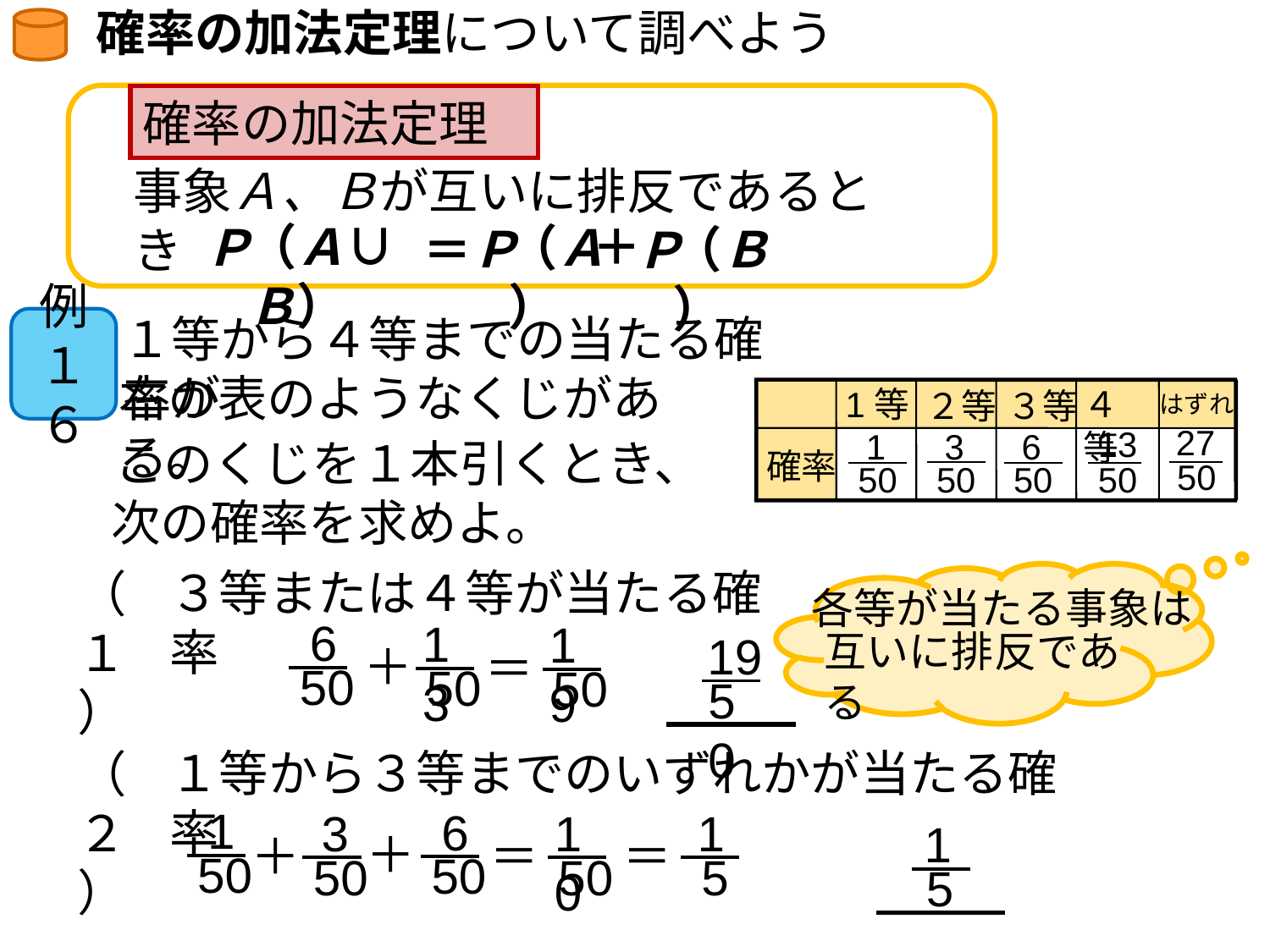

確率の加法定理について調べよう

確率の加法定理
事象Ａ、Ｂが互いに排反であるとき
（Ａ∪Ｂ）
Ｐ
＋
（Ｂ）
Ｐ
（Ａ）
Ｐ
＝
１等から４等までの当たる確率が
例１６
右の表のようなくじがある。
1等
４等

２等
３等

はずれ
27
13
50
50
3
50
1
50
6
50
確率
このくじを１本引くとき、
次の確率を求めよ。
３等または４等が当たる確率
（１）

各等が当たる事象は
6
50
13
＋
50
19
＝
50
互いに排反である
19
50
１等から３等までのいずれかが当たる確率
（２）
1
50
 6
＋
50
10
＝
50
1
＝
5
3
＋
50
1
5